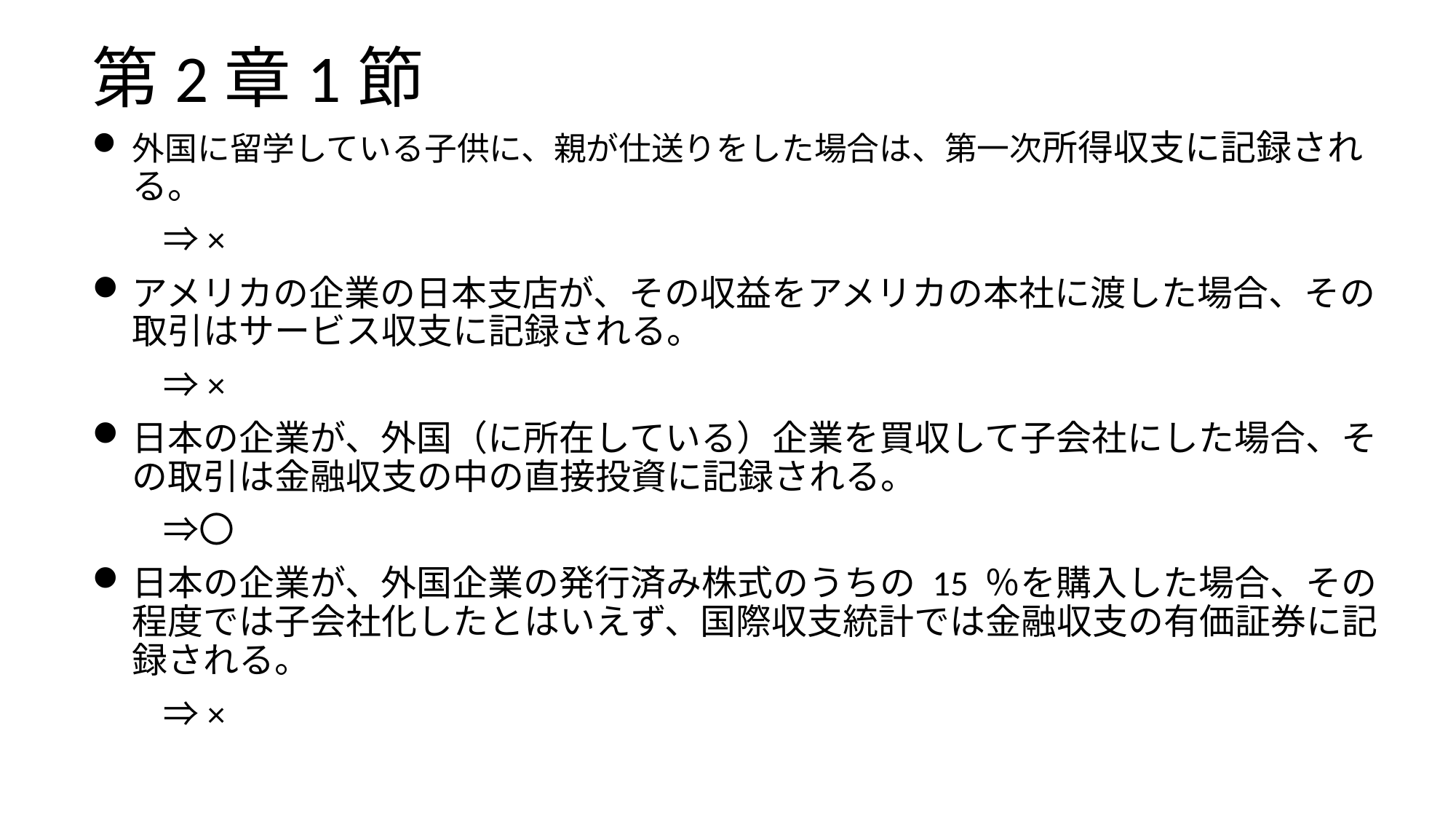

# 第2章1節
外国に留学している子供に、親が仕送りをした場合は、第一次所得収支に記録される。
　　⇒×
アメリカの企業の日本支店が、その収益をアメリカの本社に渡した場合、その取引はサービス収支に記録される。
　　⇒×
日本の企業が、外国（に所在している）企業を買収して子会社にした場合、その取引は金融収支の中の直接投資に記録される。
　　⇒〇
日本の企業が、外国企業の発行済み株式のうちの 15 ％を購入した場合、その程度では子会社化したとはいえず、国際収支統計では金融収支の有価証券に記録される。
　　⇒×